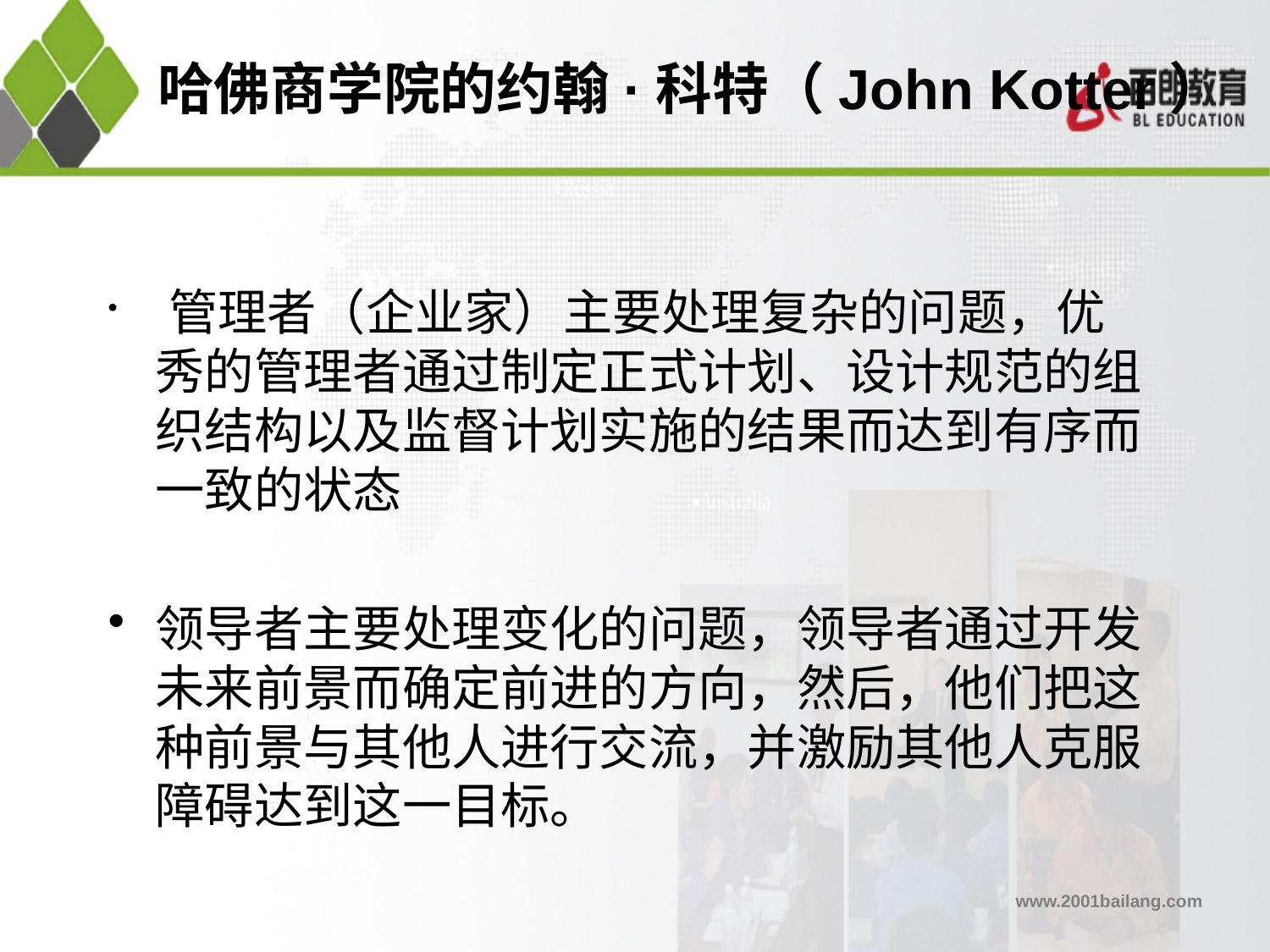

# 哈佛商学院的约翰·科特（John Kotter）
 管理者（企业家）主要处理复杂的问题，优秀的管理者通过制定正式计划、设计规范的组织结构以及监督计划实施的结果而达到有序而一致的状态

领导者主要处理变化的问题，领导者通过开发未来前景而确定前进的方向，然后，他们把这种前景与其他人进行交流，并激励其他人克服障碍达到这一目标。